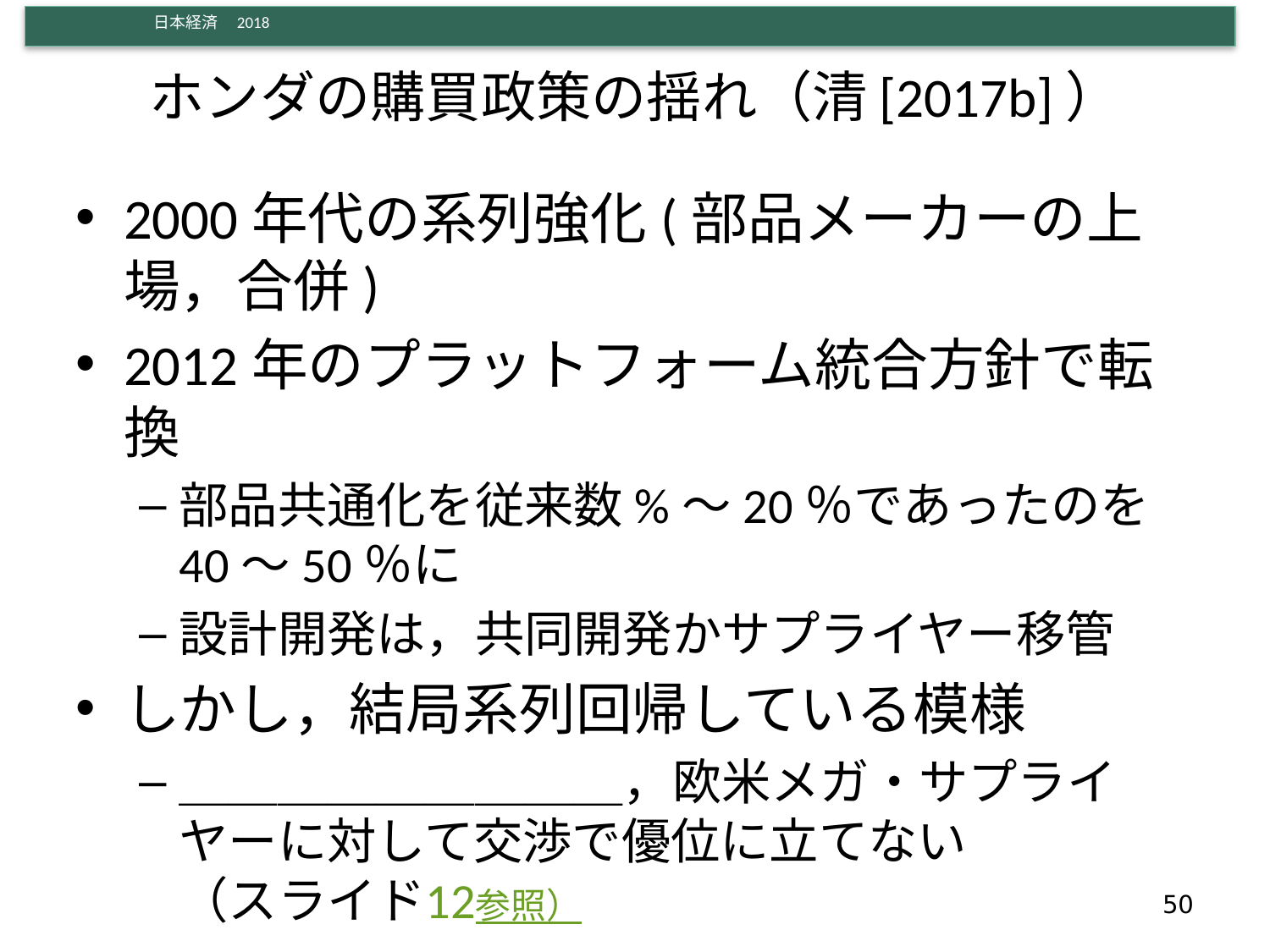

# ホンダの購買政策の揺れ（清[2017b]）
2000年代の系列強化(部品メーカーの上場，合併)
2012年のプラットフォーム統合方針で転換
部品共通化を従来数%～20％であったのを40～50％に
設計開発は，共同開発かサプライヤー移管
しかし，結局系列回帰している模様
＿＿＿＿＿＿＿＿＿，欧米メガ・サプライヤーに対して交渉で優位に立てない（スライド12参照）

50